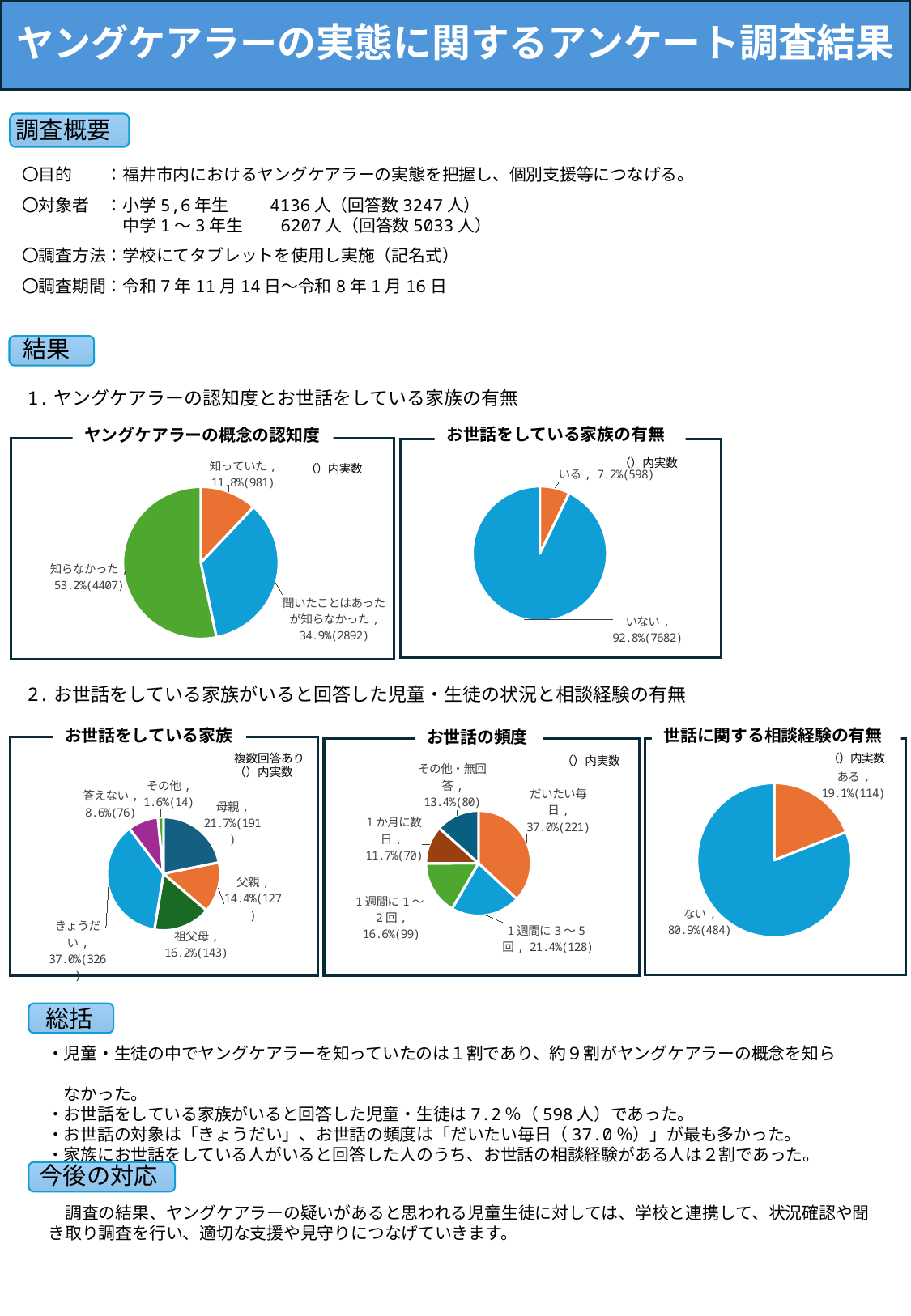

# ヤングケアラーの実態に関するアンケート調査結果
調査概要

〇目的　　：福井市内におけるヤングケアラーの実態を把握し、個別支援等につなげる。

〇対象者　：小学5,6年生 　　4136人（回答数3247人）

　　　　　　中学1～3年生　　6207人（回答数5033人）

〇調査方法：学校にてタブレットを使用し実施（記名式）

〇調査期間：令和7年11月14日～令和8年1月16日

結果

1.ヤングケアラーの認知度とお世話をしている家族の有無
お世話をしている家族の有無
（）内実数

### Chart

| Category |  |
|---|---|
| いる | 0.07222222222222222 |
| いない | 0.9277777777777778 |
ヤングケアラーの概念の認知度

### Chart

| Category |  |
|---|---|
| 知っていた | 0.11847826086956521 |
| 聞いたことはあったが知らなかった | 0.3492753623188406 |
| 知らなかった | 0.5322463768115943 |
2.お世話をしている家族がいると回答した児童・生徒の状況と相談経験の有無
お世話をしている家族

複数回答あり
（）内実数

### Chart

| Category |  |
|---|---|
| 母親 | 0.21679909194097616 |
| 父親 | 0.1441543700340522 |
| 祖父母 | 0.1623155505107832 |
| きょうだい | 0.37003405221339386 |
| 答えない | 0.08626560726447219 |
| その他 | 0.015891032917139614 |
世話に関する相談経験の有無

### Chart

| Category |  |
|---|---|
| ある | 0.19063545150501673 |
| ない | 0.8093645484949833 |
お世話の頻度

（）内実数

### Chart

| Category |  |  |
|---|---|---|
| だいたい毎日 | 0.3695652173913043 | 0.3695652173913043 |
| 1週間に3～5回 | 0.2140468227424749 | 0.2140468227424749 |
| 1週間に1～2回 | 0.16555183946488294 | 0.16555183946488294 |
| 1か月に数日 | 0.11705685618729098 | 0.11705685618729098 |
| その他・無回答 | 0.13377926421404682 | 0.13377926421404682 |
総括

・児童・生徒の中でヤングケアラーを知っていたのは１割であり、約９割がヤングケアラーの概念を知ら
　なかった。
・お世話をしている家族がいると回答した児童・生徒は7.2％（598人）であった。
・お世話の対象は「きょうだい」、お世話の頻度は「だいたい毎日（37.0％）」が最も多かった。
・家族にお世話をしている人がいると回答した人のうち、お世話の相談経験がある人は２割であった。
今後の対応

　調査の結果、ヤングケアラーの疑いがあると思われる児童生徒に対しては、学校と連携して、状況確認や聞き取り調査を行い、適切な支援や見守りにつなげていきます。